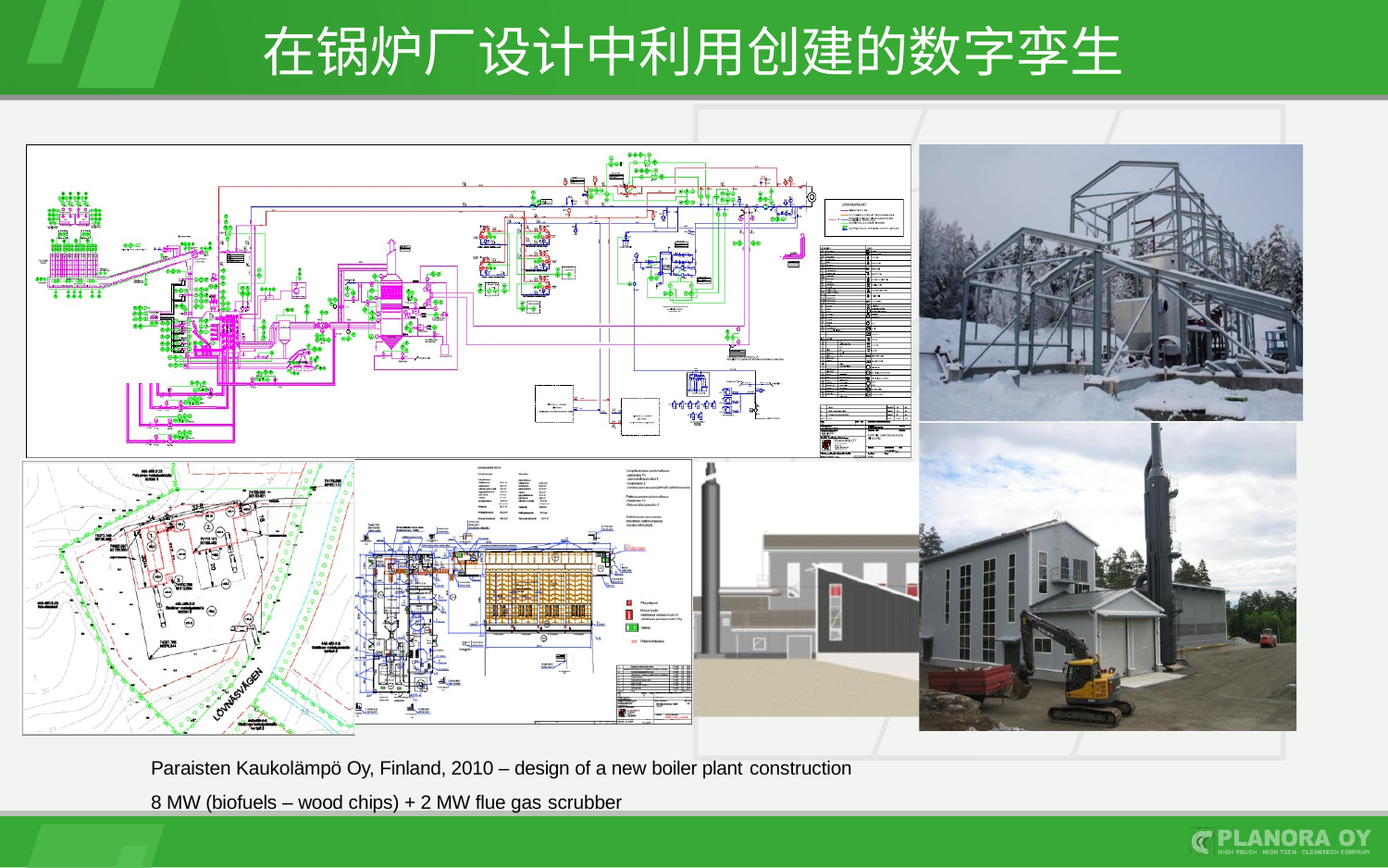

# 在锅炉厂设计中利用创建的数字孪生

Paraisten Kaukolämpö Oy, Finland, 2010 – design of a new boiler plant construction
8 MW (biofuels – wood chips) + 2 MW flue gas scrubber